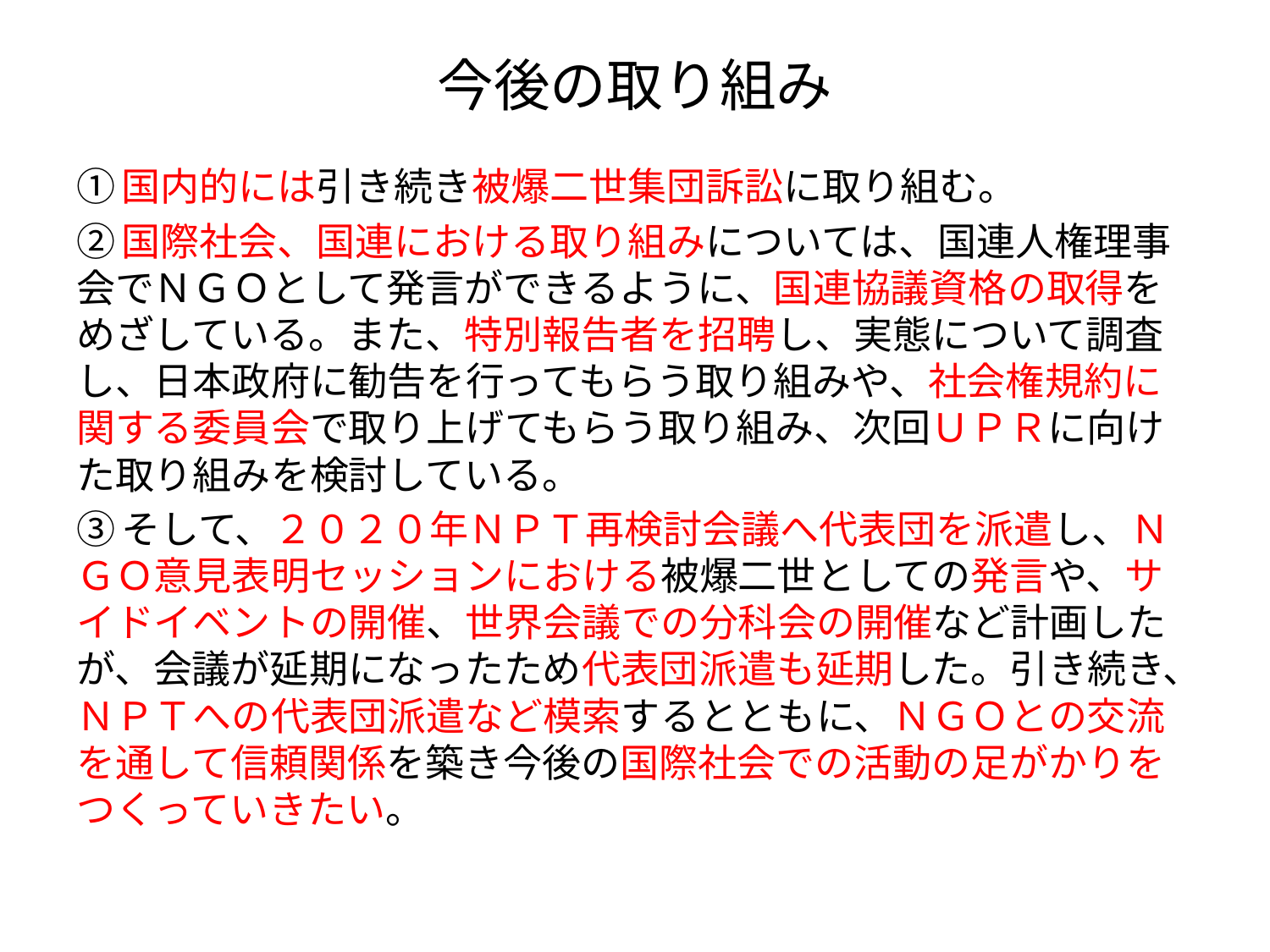

# 今後の取り組み
①国内的には引き続き被爆二世集団訴訟に取り組む。
②国際社会、国連における取り組みについては、国連人権理事会でＮＧＯとして発言ができるように、国連協議資格の取得をめざしている。また、特別報告者を招聘し、実態について調査し、日本政府に勧告を行ってもらう取り組みや、社会権規約に関する委員会で取り上げてもらう取り組み、次回ＵＰＲに向けた取り組みを検討している。
③そして、２０２０年ＮＰＴ再検討会議へ代表団を派遣し、ＮＧＯ意見表明セッションにおける被爆二世としての発言や、サイドイベントの開催、世界会議での分科会の開催など計画したが、会議が延期になったため代表団派遣も延期した。引き続き、ＮＰＴへの代表団派遣など模索するとともに、ＮＧＯとの交流を通して信頼関係を築き今後の国際社会での活動の足がかりをつくっていきたい。